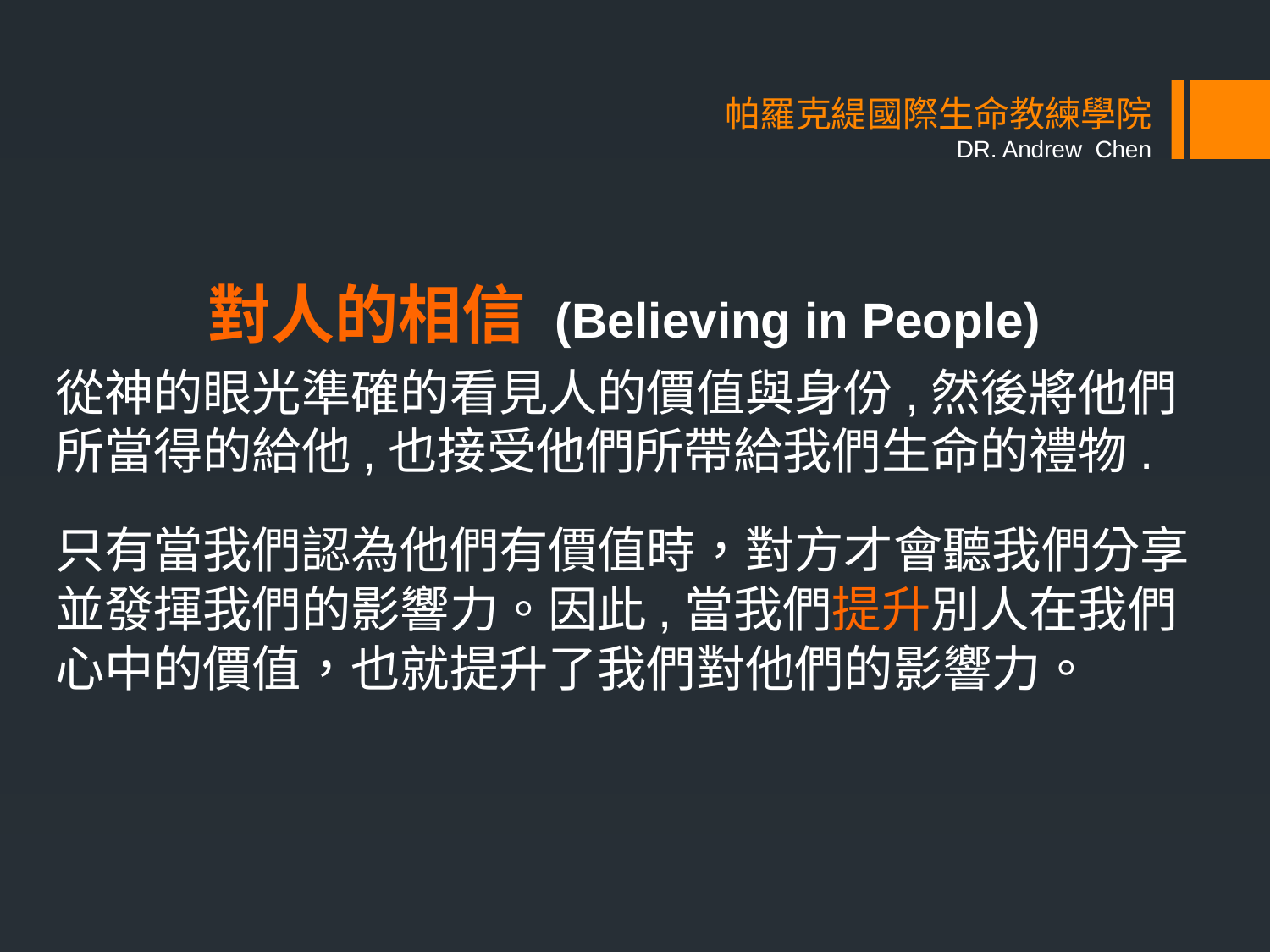

# 帕羅克緹國際生命教練學院 DR. Andrew  Chen

對人的相信 (Believing in People)
從神的眼光準確的看見人的價值與身份,然後將他們 所當得的給他,也接受他們所帶給我們生命的禮物.

只有當我們認為他們有價值時，對方才會聽我們分享並發揮我們的影響力。因此,當我們提升別人在我們心中的價值，也就提升了我們對他們的影響力。